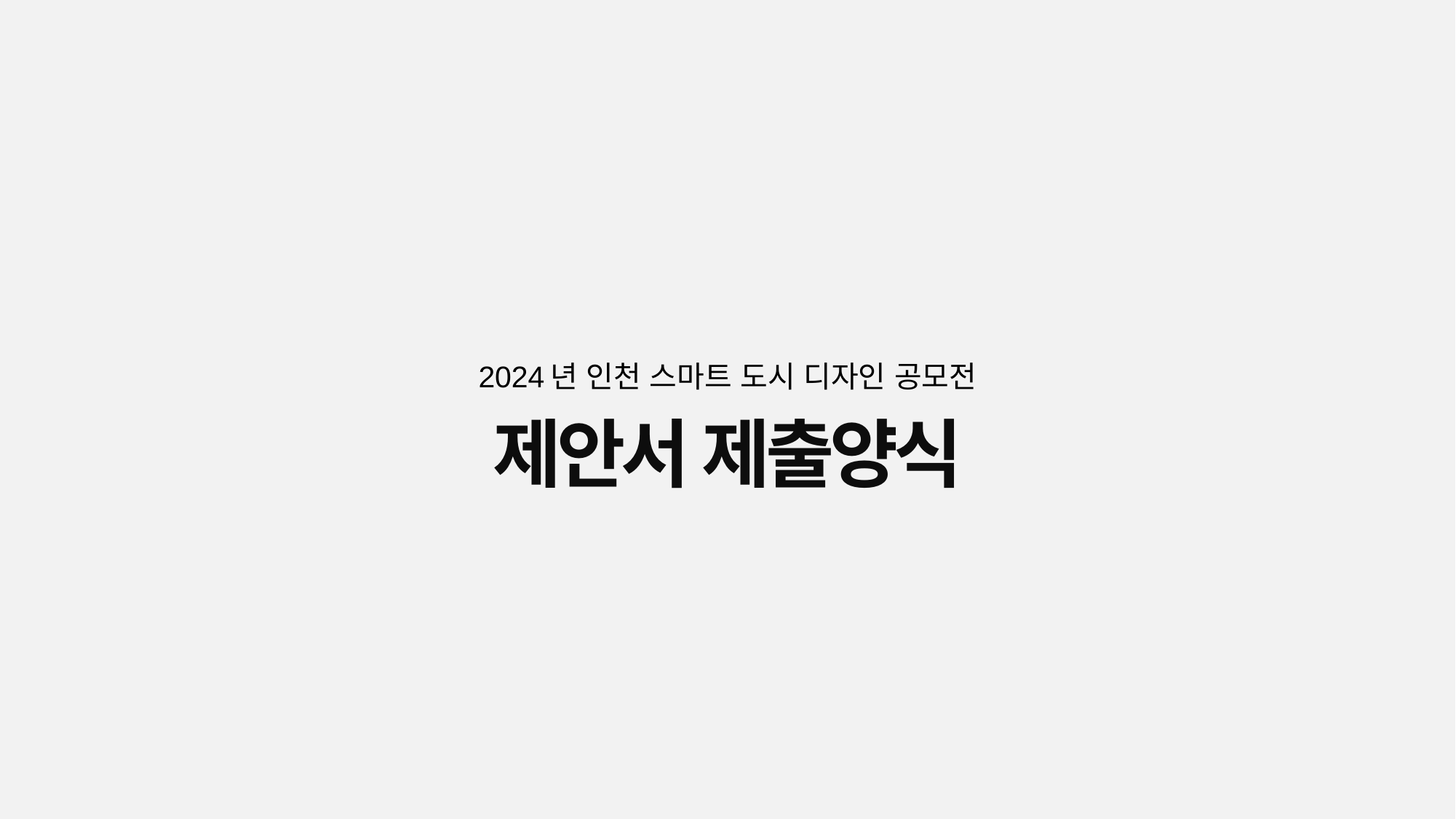

2024년 인천 스마트 도시 디자인 공모전
제안서 제출양식